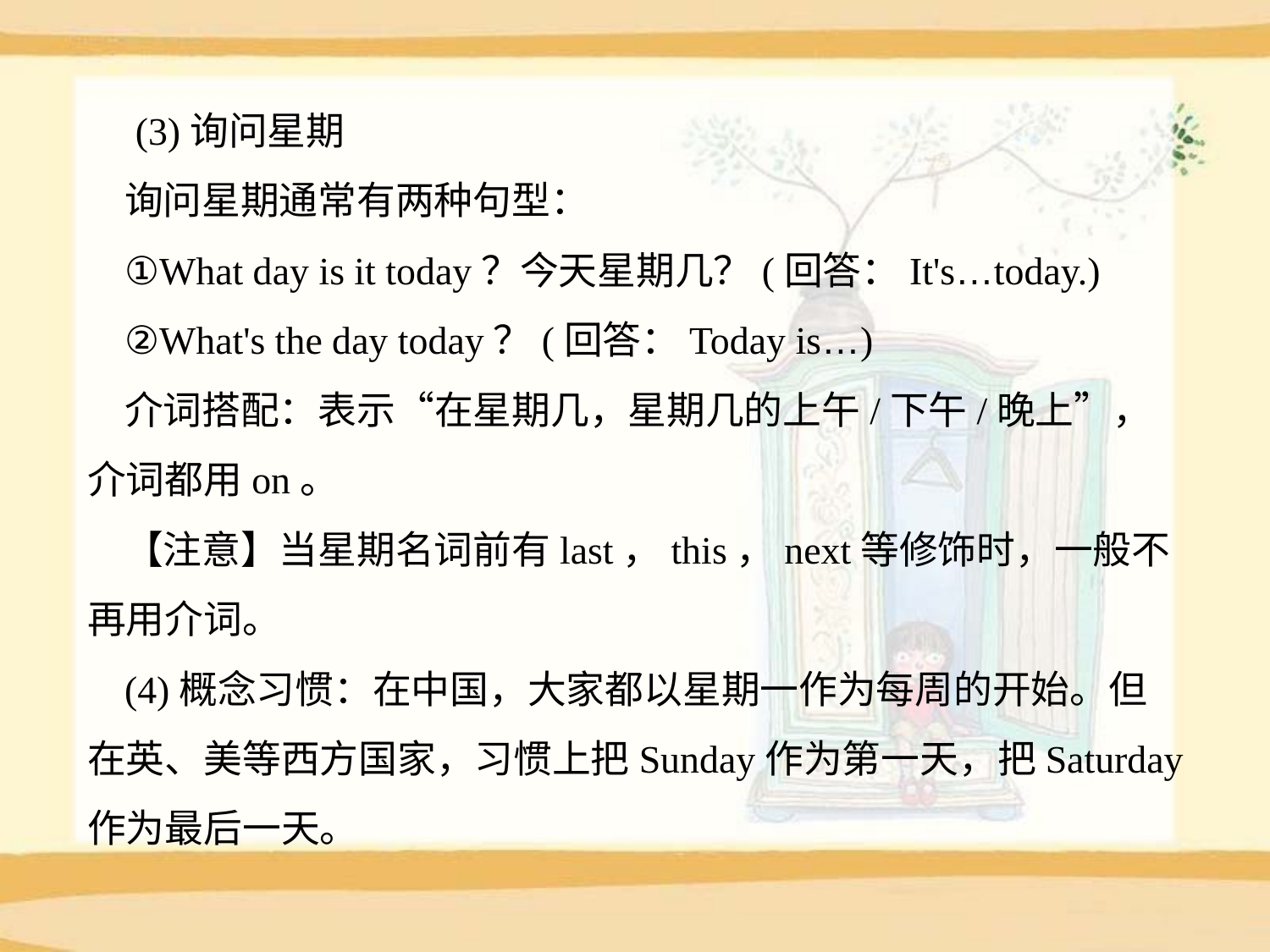

(3)询问星期
询问星期通常有两种句型：
①What day is it today？今天星期几？(回答：It's…today.)
②What's the day today？(回答：Today is…)
介词搭配：表示“在星期几，星期几的上午/下午/晚上”，介词都用on。
【注意】当星期名词前有last，this，next等修饰时，一般不再用介词。
(4)概念习惯：在中国，大家都以星期一作为每周的开始。但在英、美等西方国家，习惯上把Sunday作为第一天，把Saturday作为最后一天。
PPT模板：www.1ppt.com/moban/                  PPT素材：www.1ppt.com/sucai/
PPT背景：www.1ppt.com/beijing/                   PPT图表：www.1ppt.com/tubiao/
PPT下载：www.1ppt.com/xiazai/                     PPT教程： www.1ppt.com/powerpoint/
资料下载：www.1ppt.com/ziliao/                   范文下载：www.1ppt.com/fanwen/
试卷下载：www.1ppt.com/shiti/                     教案下载：www.1ppt.com/jiaoan/
PPT论坛：www.1ppt.cn                                     PPT课件：www.1ppt.com/kejian/
语文课件：www.1ppt.com/kejian/yuwen/    数学课件：www.1ppt.com/kejian/shuxue/
英语课件：www.1ppt.com/kejian/yingyu/    美术课件：www.1ppt.com/kejian/meishu/
科学课件：www.1ppt.com/kejian/kexue/     物理课件：www.1ppt.com/kejian/wuli/
化学课件：www.1ppt.com/kejian/huaxue/  生物课件：www.1ppt.com/kejian/shengwu/
地理课件：www.1ppt.com/kejian/dili/          历史课件：www.1ppt.com/kejian/lishi/